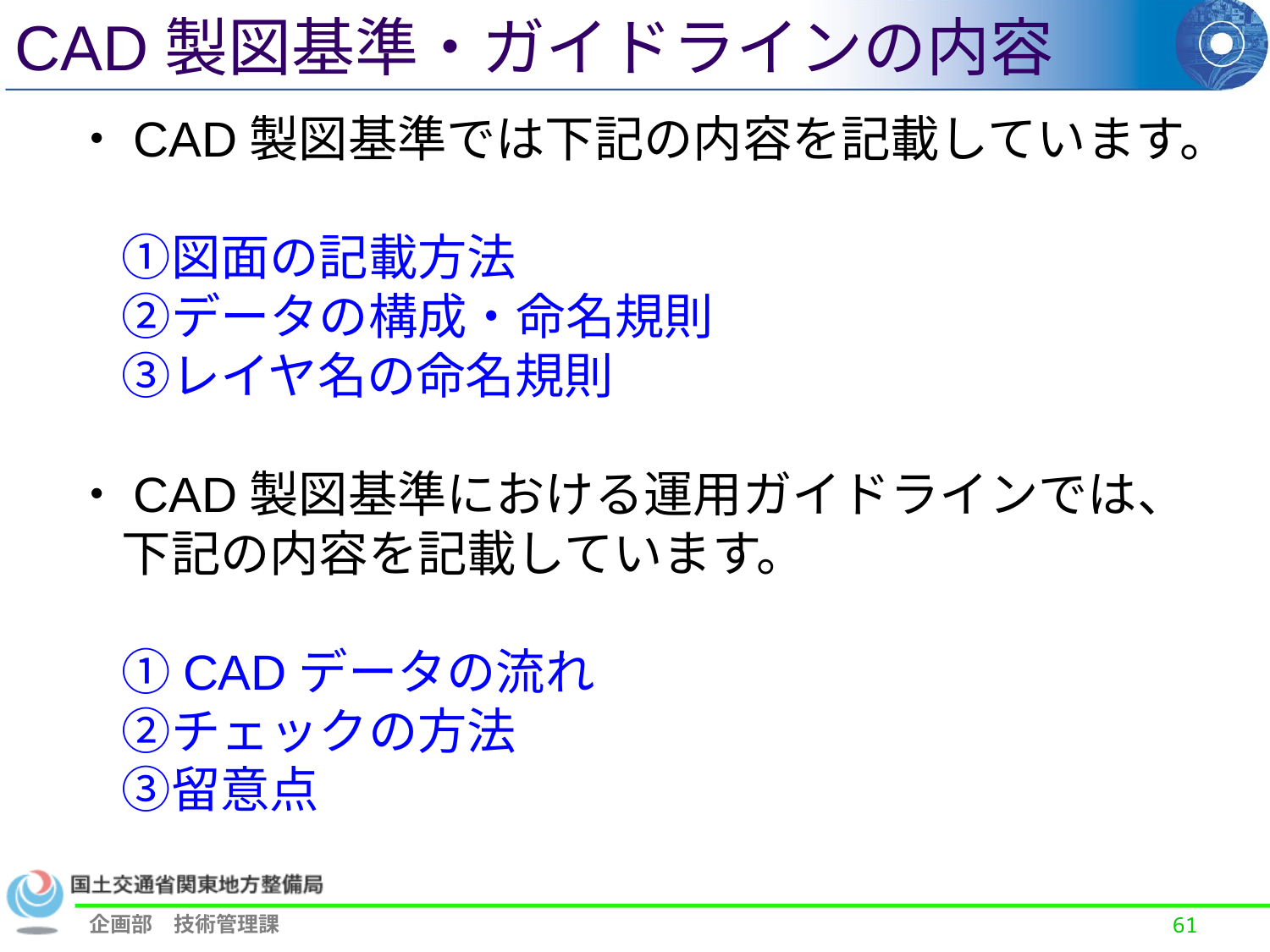

CAD製図基準・ガイドラインの内容
・CAD製図基準では下記の内容を記載しています。

　①図面の記載方法
　②データの構成・命名規則
　③レイヤ名の命名規則

・CAD製図基準における運用ガイドラインでは、
　下記の内容を記載しています。

　①CADデータの流れ
　②チェックの方法
　③留意点